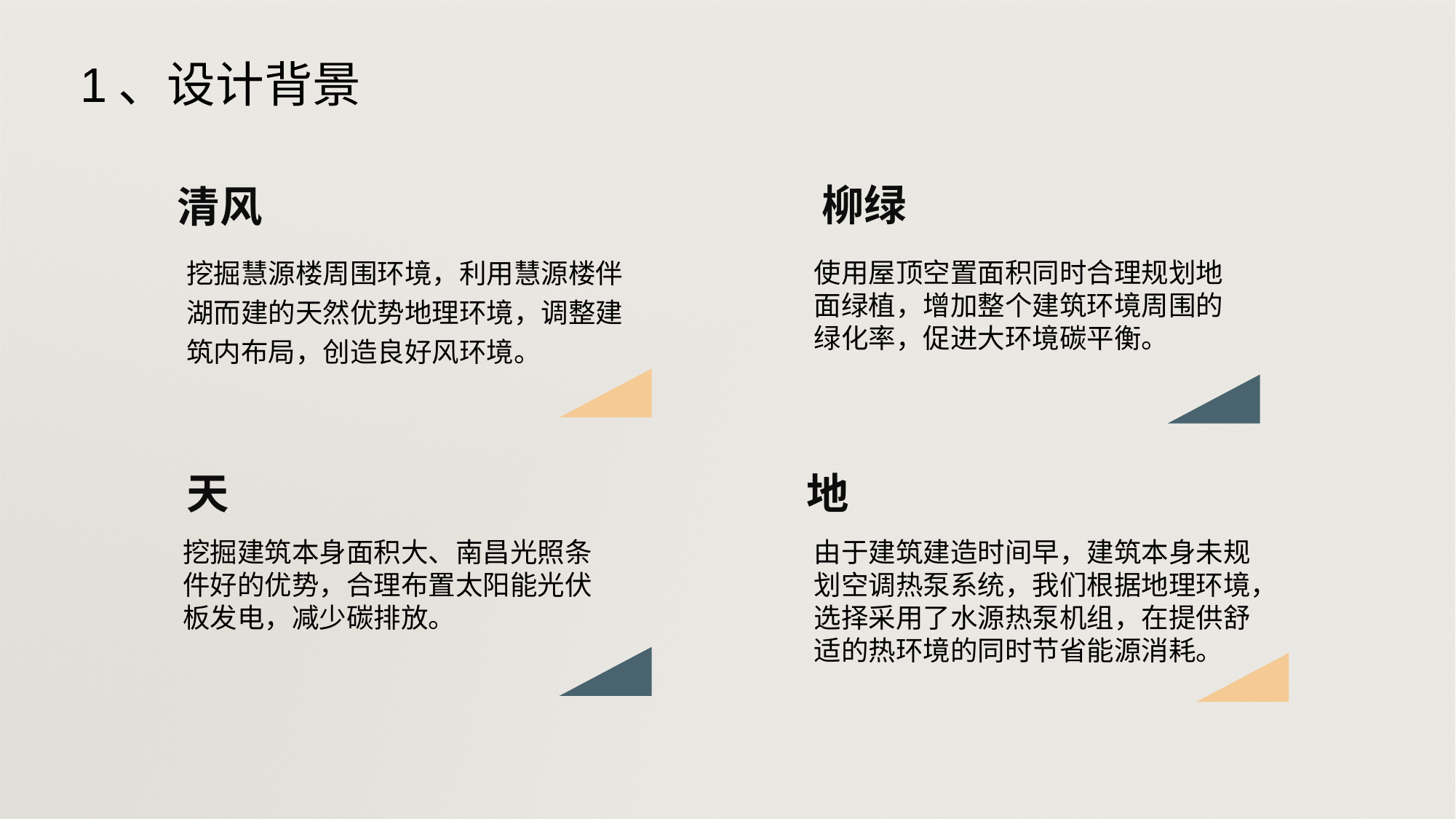

1、设计背景
柳绿
清风
挖掘慧源楼周围环境，利用慧源楼伴湖而建的天然优势地理环境，调整建筑内布局，创造良好风环境。
使用屋顶空置面积同时合理规划地面绿植，增加整个建筑环境周围的绿化率，促进大环境碳平衡。

天
地
挖掘建筑本身面积大、南昌光照条件好的优势，合理布置太阳能光伏板发电，减少碳排放。
由于建筑建造时间早，建筑本身未规划空调热泵系统，我们根据地理环境，选择采用了水源热泵机组，在提供舒适的热环境的同时节省能源消耗。